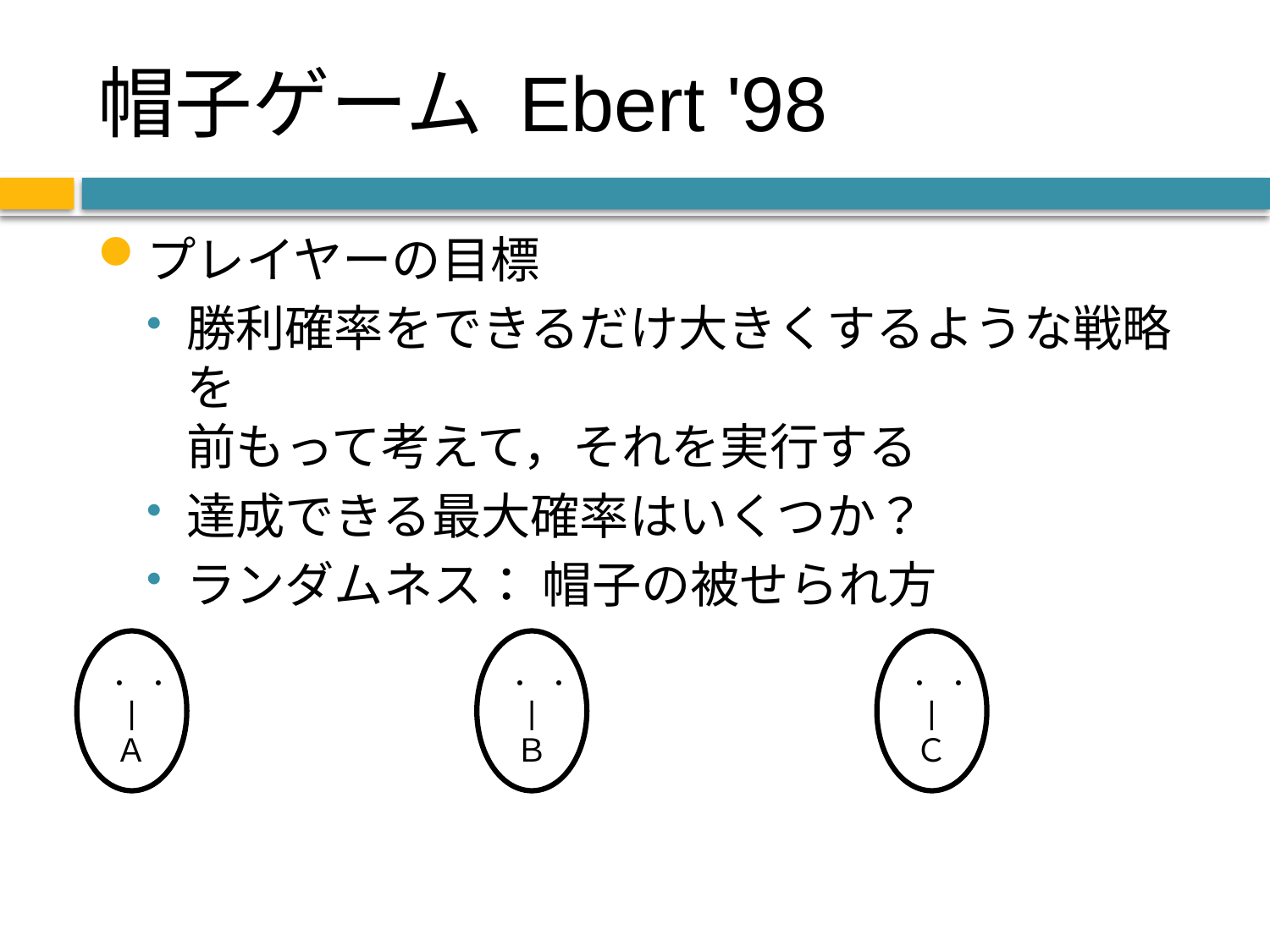

# 帽子ゲーム Ebert '98
プレイヤーの目標
勝利確率をできるだけ大きくするような戦略を
前もって考えて，それを実行する
達成できる最大確率はいくつか？
ランダムネス： 帽子の被せられ方
． ．
|
Ａ
． ．
|
Ｂ
． ．
|
Ｃ